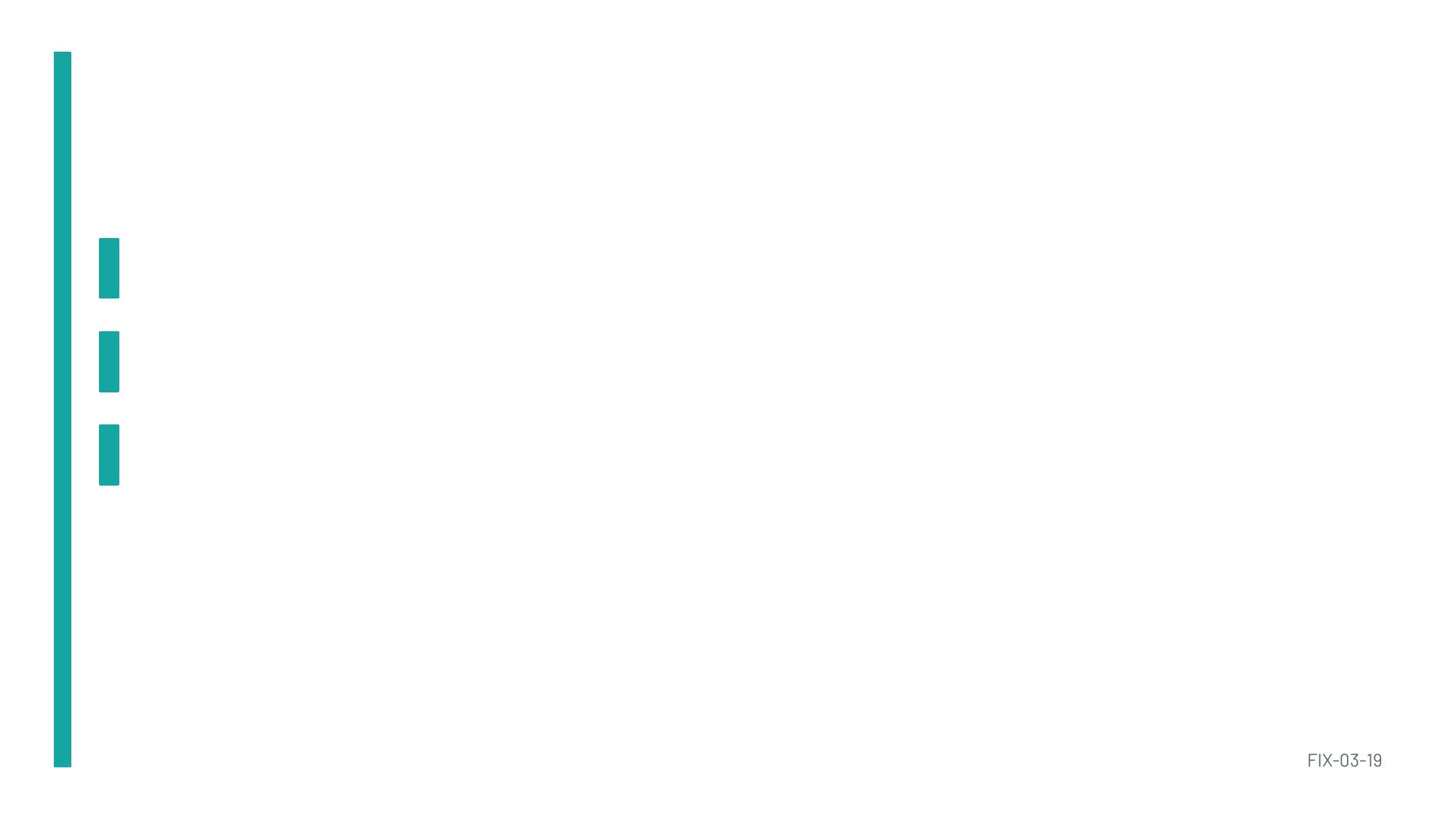

지원 요청
운영 담당 1명 추가

테스트 시간 8시간 확보

결정 기한 9월 02일

FIX-03-19